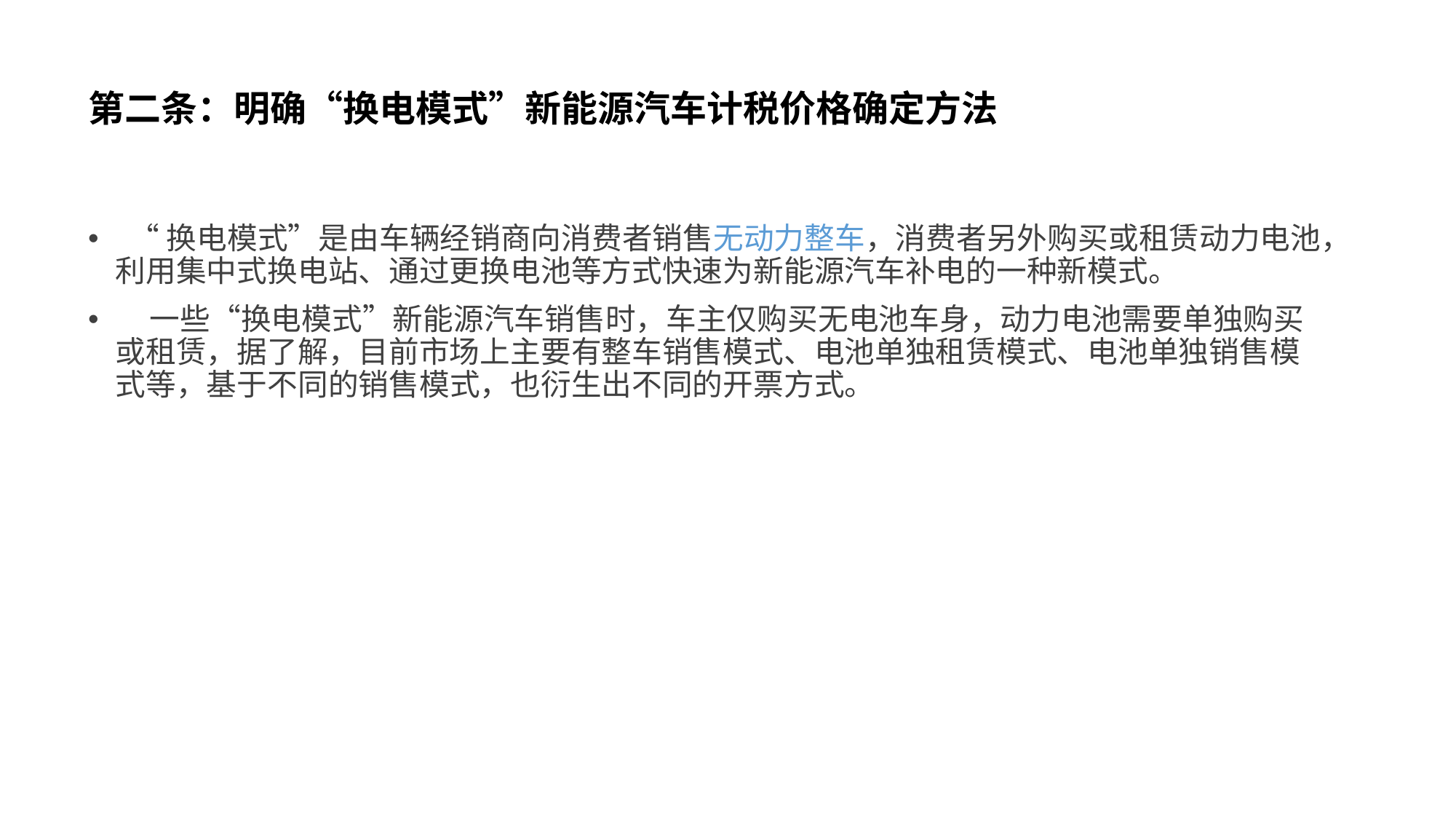

# 第二条：明确“换电模式”新能源汽车计税价格确定方法
  “换电模式”是由车辆经销商向消费者销售无动力整车，消费者另外购买或租赁动力电池，利用集中式换电站、通过更换电池等方式快速为新能源汽车补电的一种新模式。
    一些“换电模式”新能源汽车销售时，车主仅购买无电池车身，动力电池需要单独购买或租赁，据了解，目前市场上主要有整车销售模式、电池单独租赁模式、电池单独销售模式等，基于不同的销售模式，也衍生出不同的开票方式。